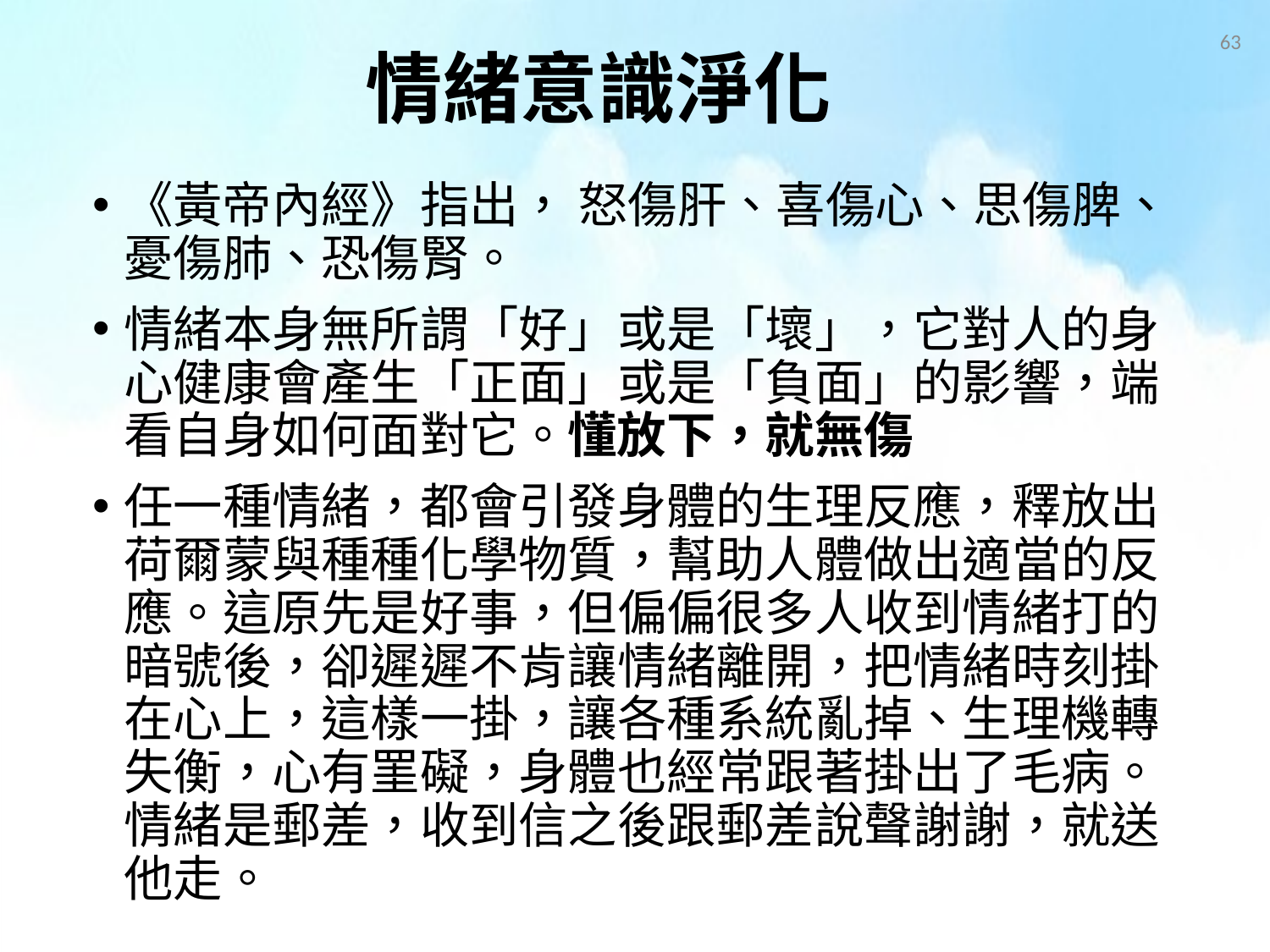

63
# 情緒意識淨化
《黃帝內經》指出， 怒傷肝、喜傷心、思傷脾、憂傷肺、恐傷腎。
情緒本身無所謂「好」或是「壞」，它對人的身心健康會產生「正面」或是「負面」的影響，端看自身如何面對它。懂放下，就無傷
任一種情緒，都會引發身體的生理反應，釋放出荷爾蒙與種種化學物質，幫助人體做出適當的反應。這原先是好事，但偏偏很多人收到情緒打的暗號後，卻遲遲不肯讓情緒離開，把情緒時刻掛在心上，這樣一掛，讓各種系統亂掉、生理機轉失衡，心有罣礙，身體也經常跟著掛出了毛病。情緒是郵差，收到信之後跟郵差說聲謝謝，就送他走。